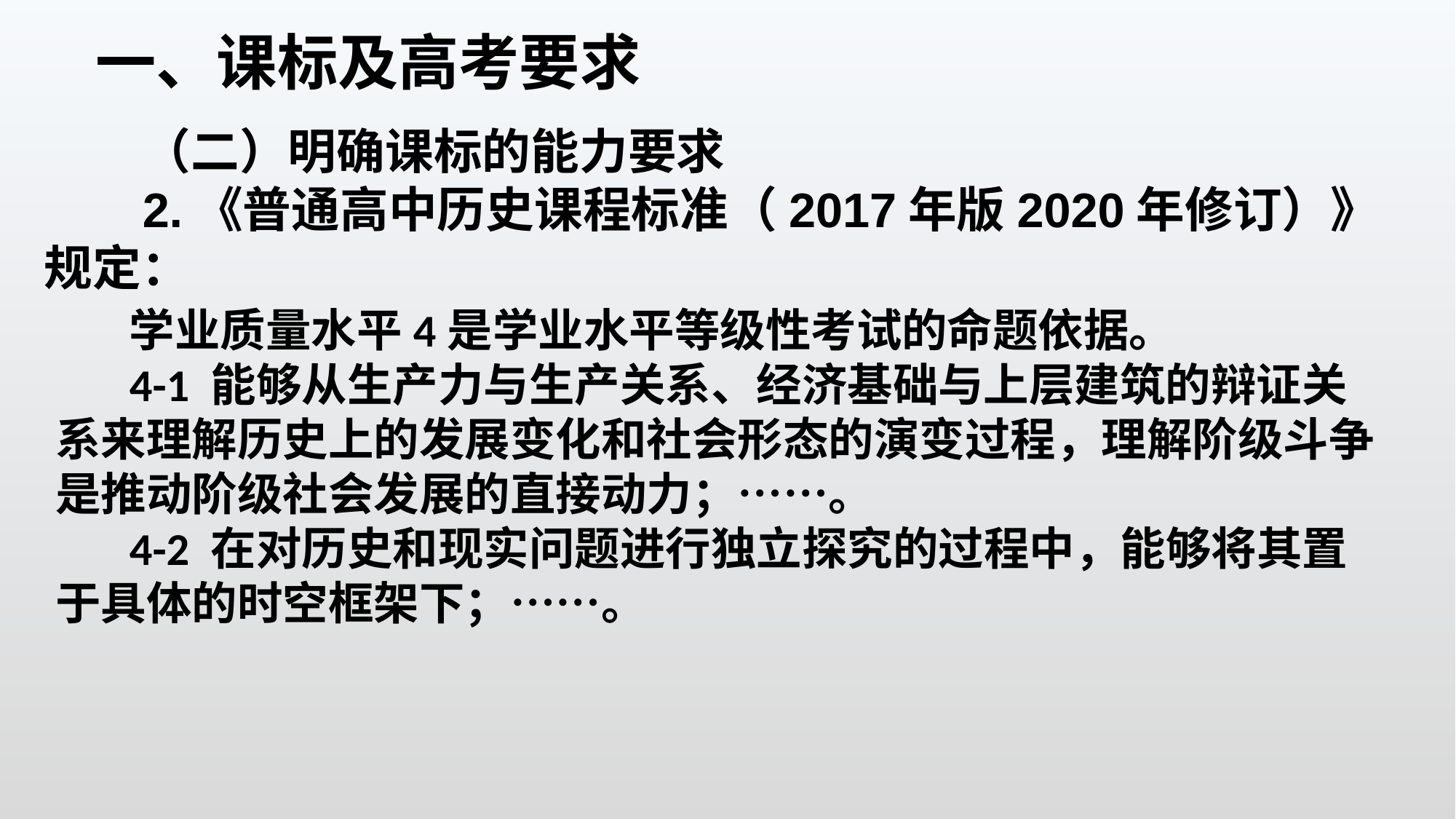

一、课标及高考要求
（二）明确课标的能力要求
2.《普通高中历史课程标准（2017年版2020年修订）》规定：
学业质量水平4是学业水平等级性考试的命题依据。
4-1 能够从生产力与生产关系、经济基础与上层建筑的辩证关系来理解历史上的发展变化和社会形态的演变过程，理解阶级斗争是推动阶级社会发展的直接动力；……。
4-2 在对历史和现实问题进行独立探究的过程中，能够将其置于具体的时空框架下；……。